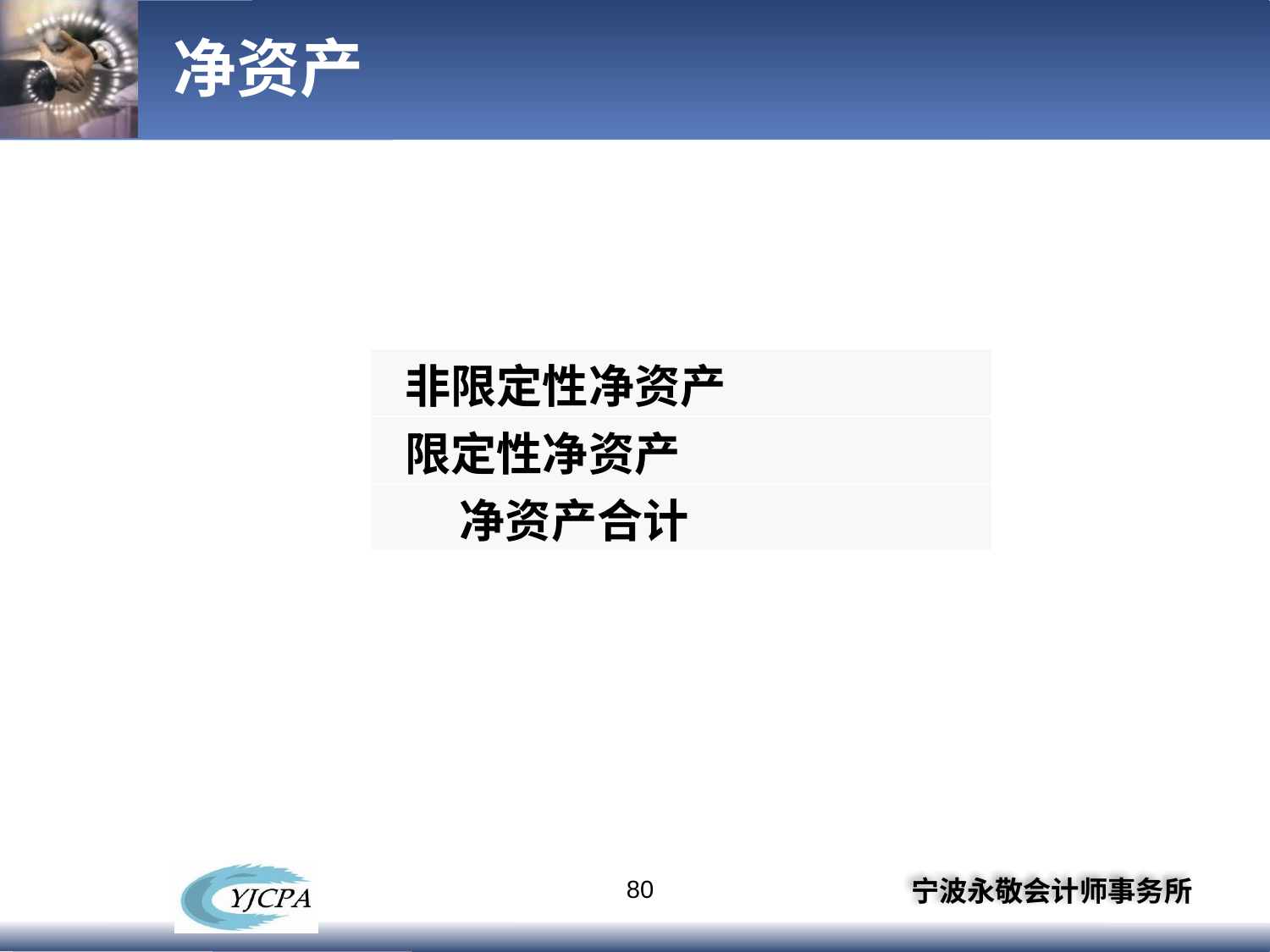

# 净资产
| 非限定性净资产 |
| --- |
| 限定性净资产 |
| 净资产合计 |